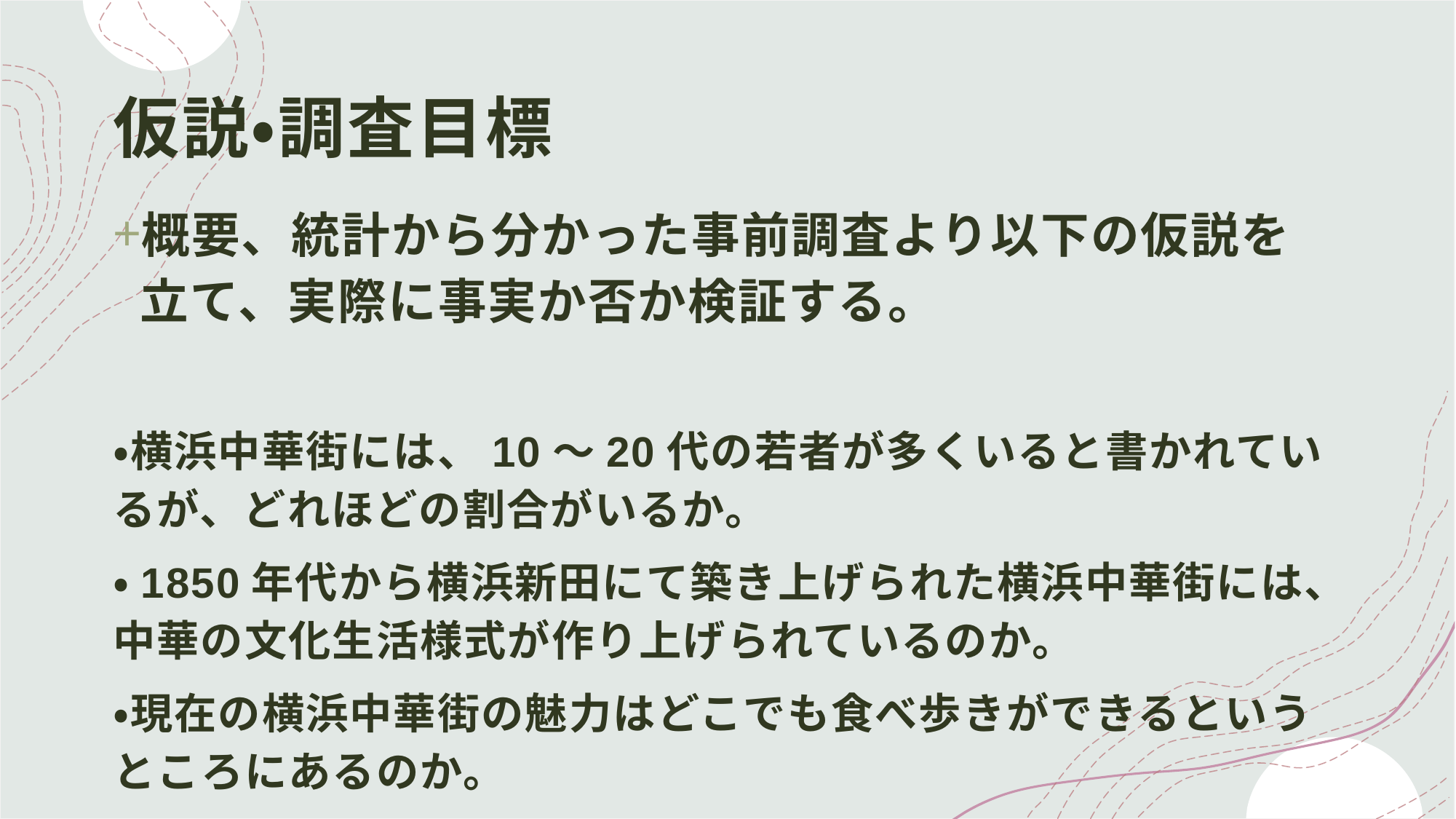

# 仮説・調査目標
概要、統計から分かった事前調査より以下の仮説を立て、実際に事実か否か検証する。

・横浜中華街には、10～20代の若者が多くいると書かれているが、どれほどの割合がいるか。
・1850年代から横浜新田にて築き上げられた横浜中華街には、中華の文化生活様式が作り上げられているのか。
・現在の横浜中華街の魅力はどこでも食べ歩きができるというところにあるのか。